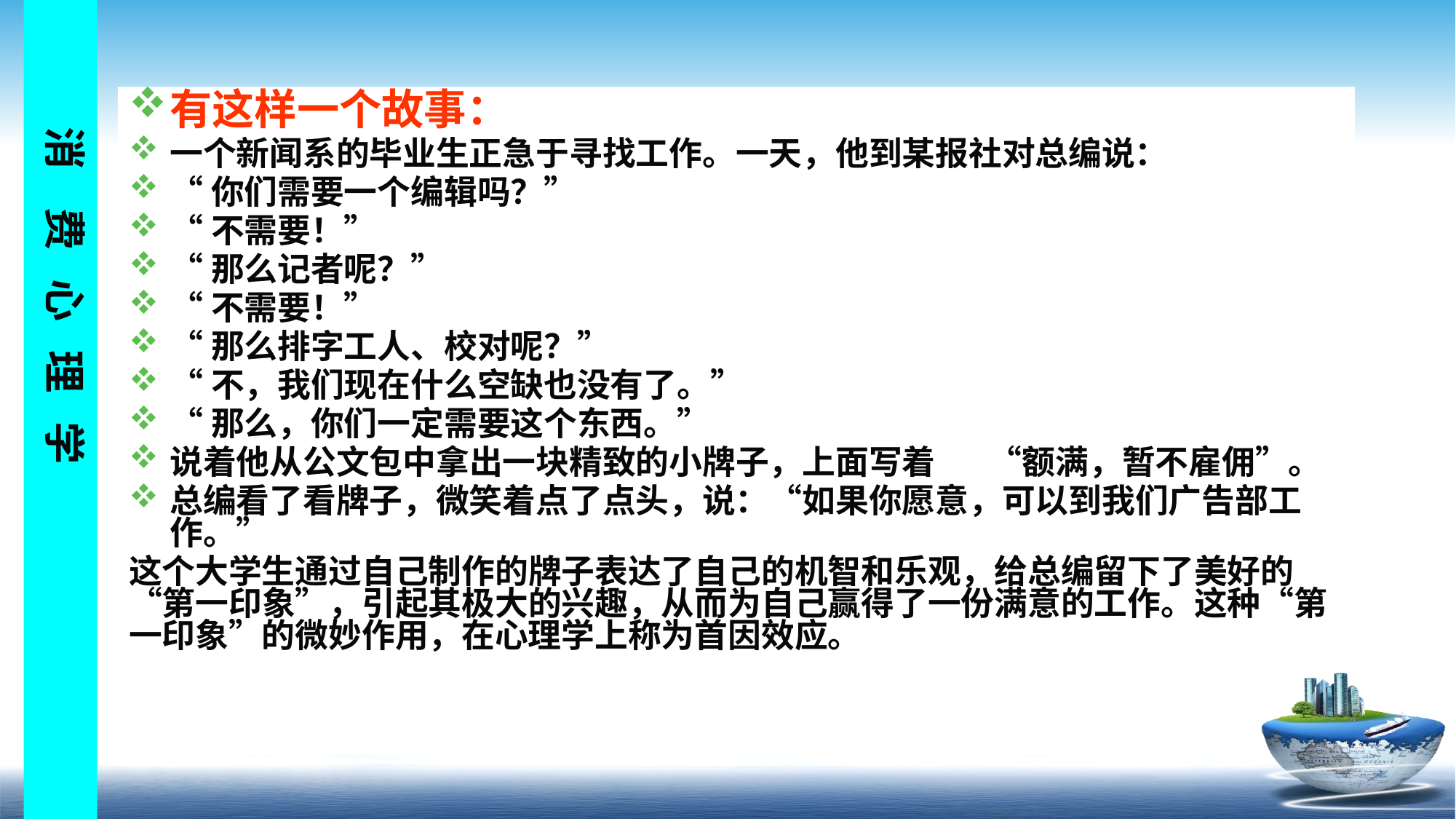

有这样一个故事：
一个新闻系的毕业生正急于寻找工作。一天，他到某报社对总编说：
“你们需要一个编辑吗？”
“不需要！”
“那么记者呢？”
“不需要！”
“那么排字工人、校对呢？”
“不，我们现在什么空缺也没有了。”
“那么，你们一定需要这个东西。”
说着他从公文包中拿出一块精致的小牌子，上面写着       “额满，暂不雇佣”。
总编看了看牌子，微笑着点了点头，说：“如果你愿意，可以到我们广告部工作。”
这个大学生通过自己制作的牌子表达了自己的机智和乐观，给总编留下了美好的“第一印象”，引起其极大的兴趣，从而为自己赢得了一份满意的工作。这种“第一印象”的微妙作用，在心理学上称为首因效应。